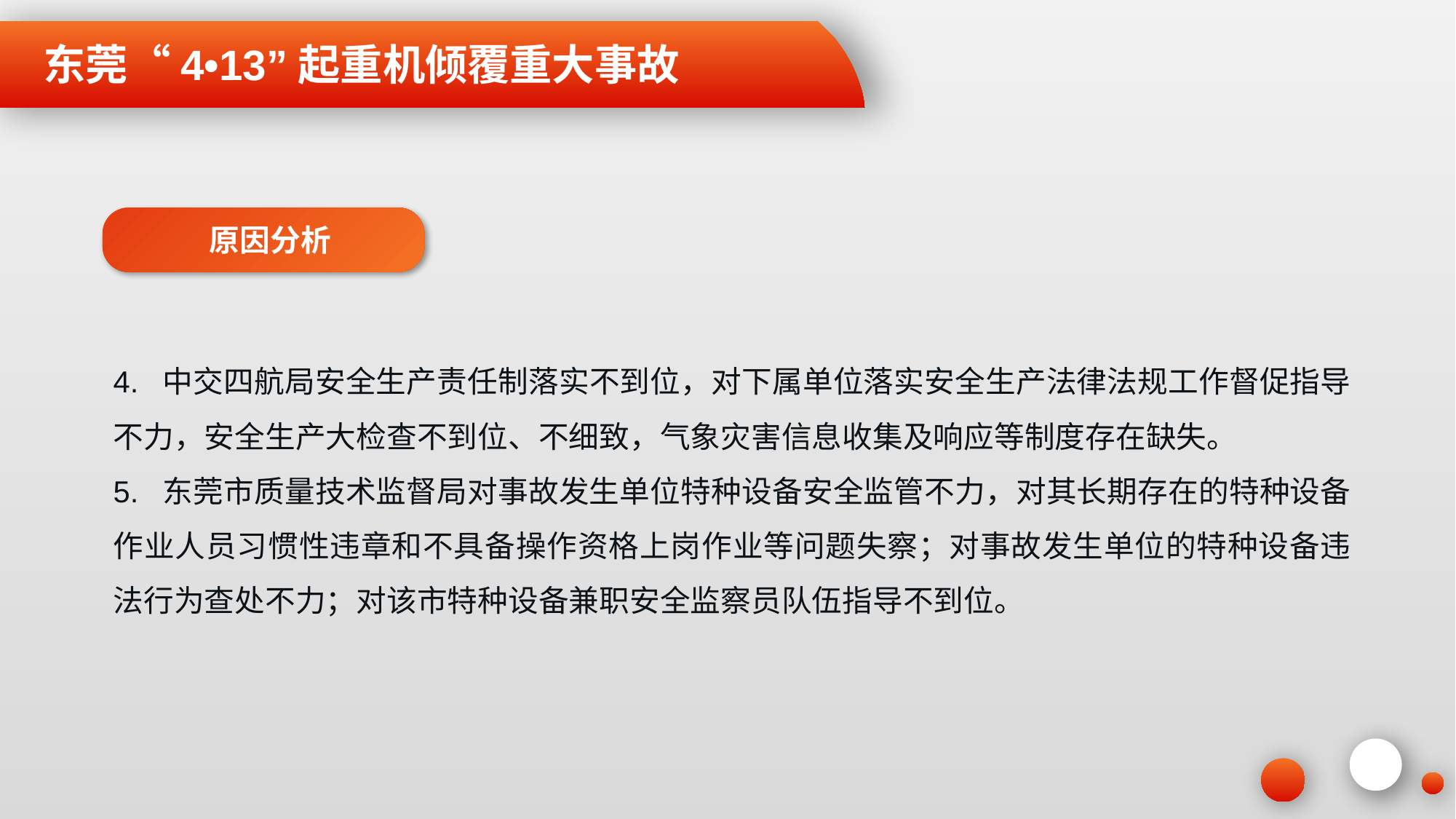

东莞“4•13”起重机倾覆重大事故

原因分析
4.  中交四航局安全生产责任制落实不到位，对下属单位落实安全生产法律法规工作督促指导不力，安全生产大检查不到位、不细致，气象灾害信息收集及响应等制度存在缺失。
5.  东莞市质量技术监督局对事故发生单位特种设备安全监管不力，对其长期存在的特种设备作业人员习惯性违章和不具备操作资格上岗作业等问题失察；对事故发生单位的特种设备违法行为查处不力；对该市特种设备兼职安全监察员队伍指导不到位。